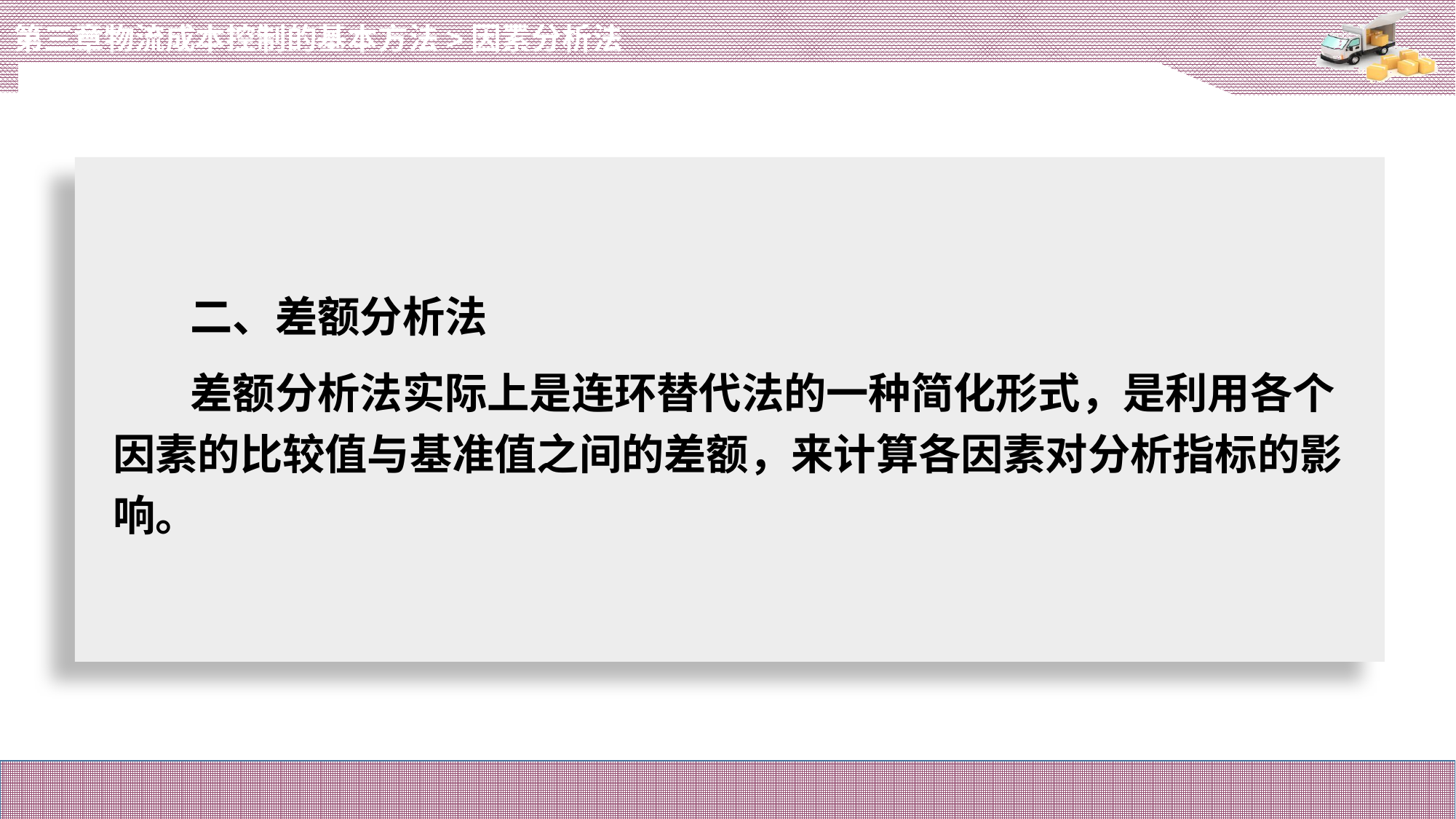

第三章物流成本控制的基本方法>因素分析法
# 二、差额分析法
差额分析法实际上是连环替代法的一种简化形式，是利用各个因素的比较值与基准值之间的差额，来计算各因素对分析指标的影响。